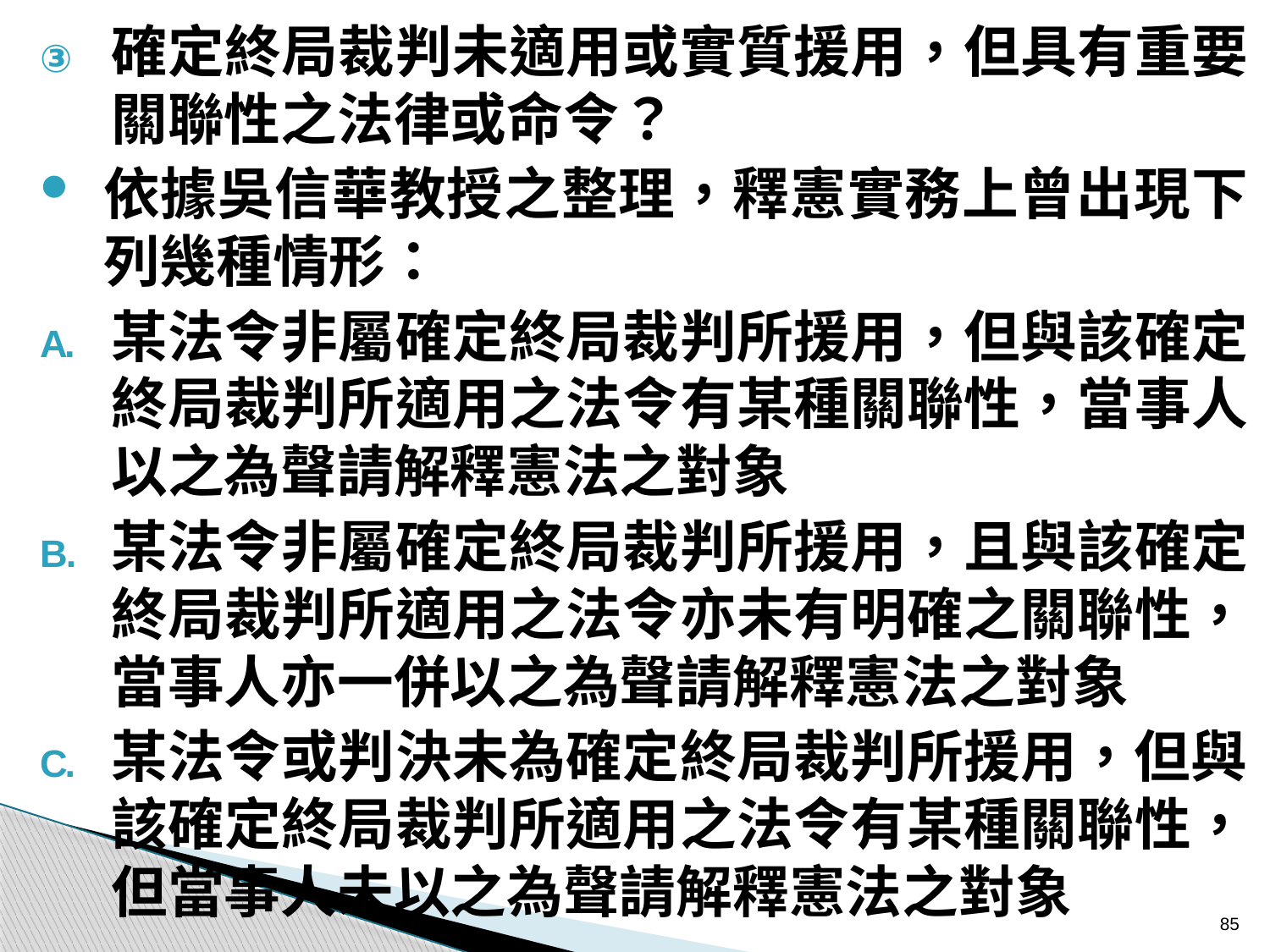

確定終局裁判未適用或實質援用，但具有重要關聯性之法律或命令？
依據吳信華教授之整理，釋憲實務上曾出現下列幾種情形：
某法令非屬確定終局裁判所援用，但與該確定終局裁判所適用之法令有某種關聯性，當事人以之為聲請解釋憲法之對象
某法令非屬確定終局裁判所援用，且與該確定終局裁判所適用之法令亦未有明確之關聯性，當事人亦一併以之為聲請解釋憲法之對象
某法令或判決未為確定終局裁判所援用，但與該確定終局裁判所適用之法令有某種關聯性，但當事人未以之為聲請解釋憲法之對象

85